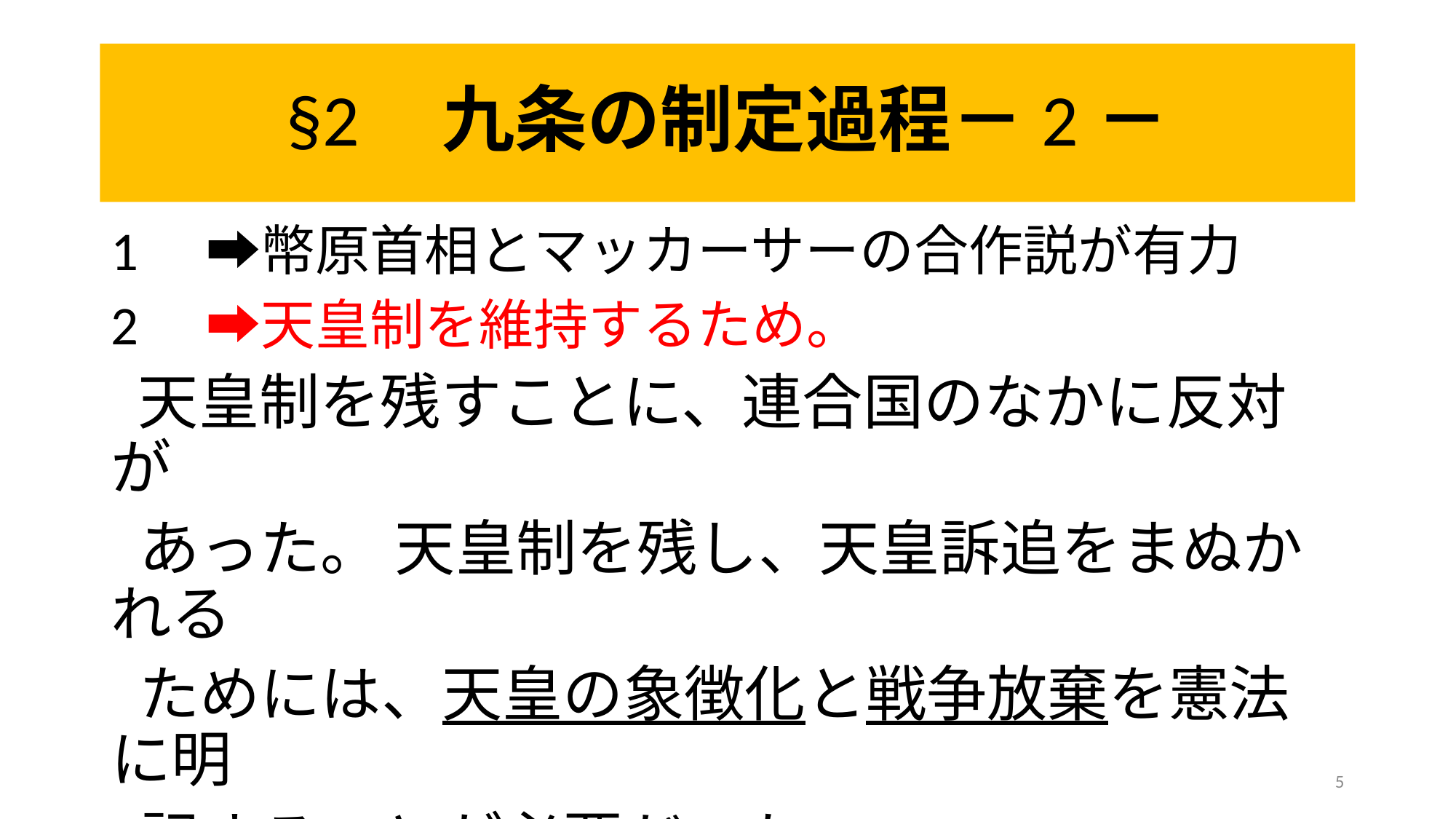

# §2    九条の制定過程－2－
1　➡幣原首相とマッカーサーの合作説が有力
2　➡天皇制を維持するため。
　天皇制を残すことに、連合国のなかに反対が
 あった。 天皇制を残し、天皇訴追をまぬかれる
 ためには、天皇の象徴化と戦争放棄を憲法に明
 記することが必要だった。(古関彰一「平和憲法の深層」)

5